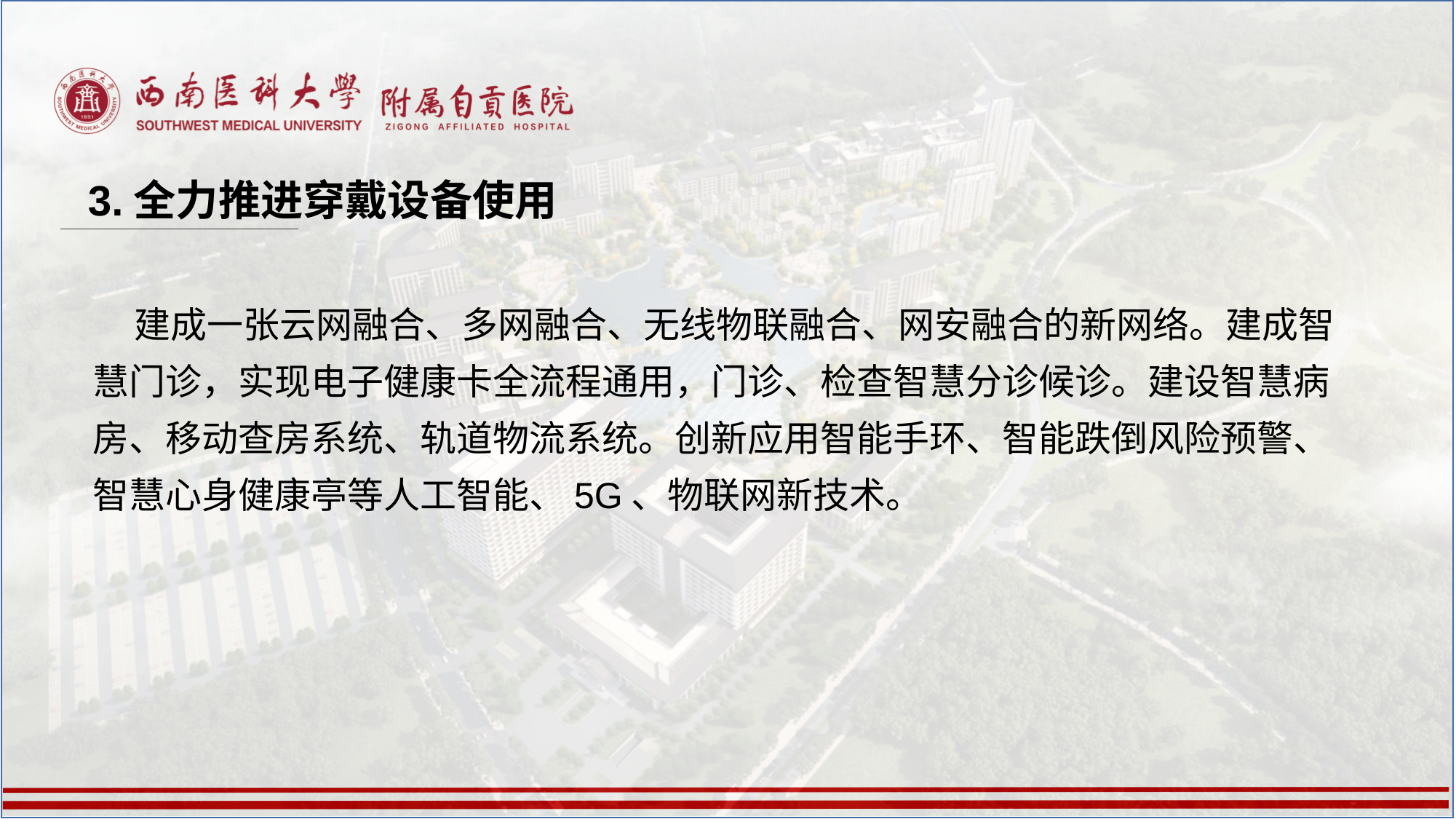

3.全力推进穿戴设备使用
    建成一张云网融合、多网融合、无线物联融合、网安融合的新网络。建成智慧门诊，实现电子健康卡全流程通用，门诊、检查智慧分诊候诊。建设智慧病房、移动查房系统、轨道物流系统。创新应用智能手环、智能跌倒风险预警、智慧心身健康亭等人工智能、5G、物联网新技术。